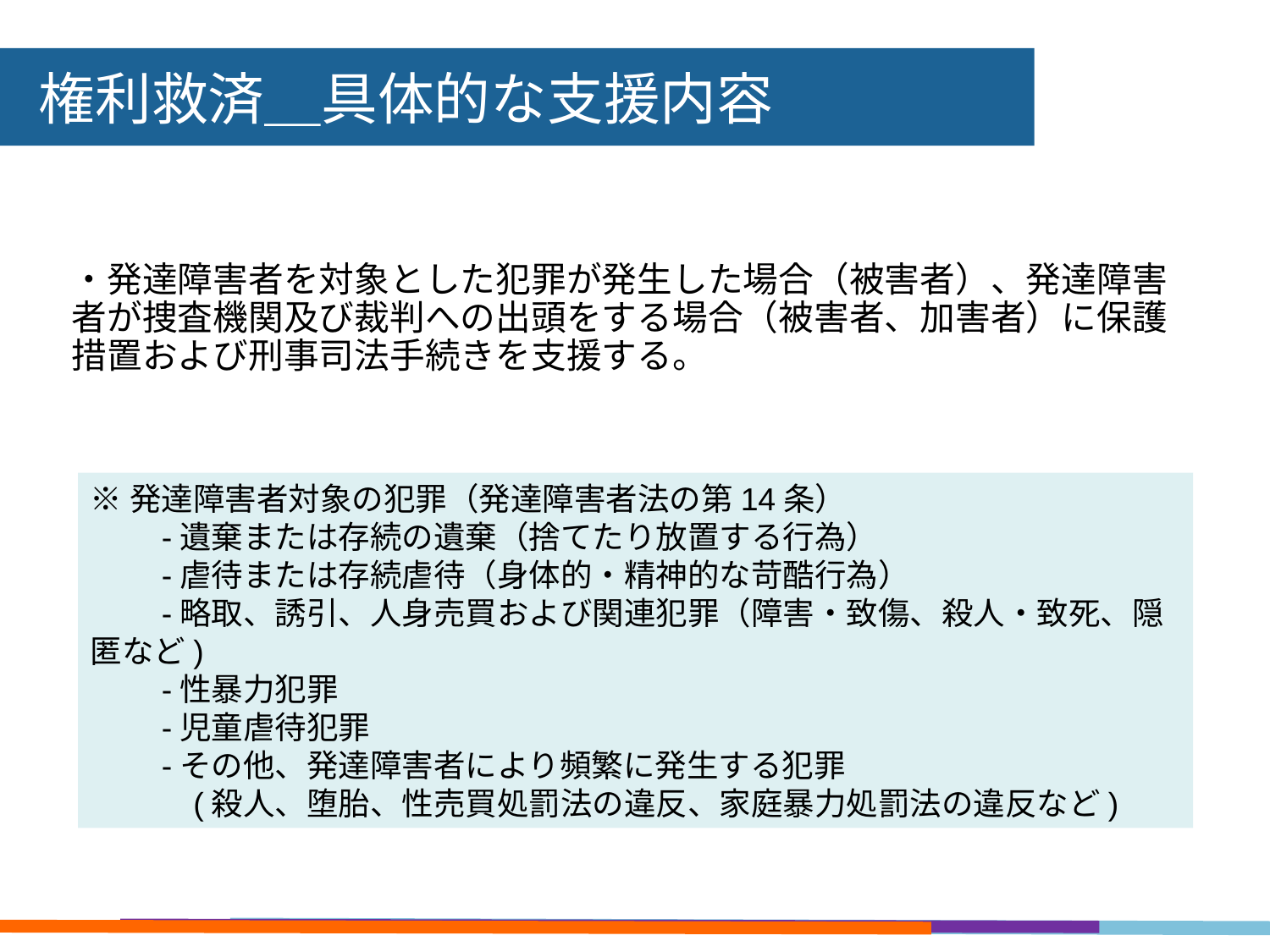

権利救済＿具体的な支援内容
・発達障害者を対象とした犯罪が発生した場合（被害者）、発達障害者が捜査機関及び裁判への出頭をする場合（被害者、加害者）に保護措置および刑事司法手続きを支援する。
※発達障害者対象の犯罪（発達障害者法の第14条）
　　-遺棄または存続の遺棄（捨てたり放置する行為）
　　-虐待または存続虐待（身体的・精神的な苛酷行為）
　　-略取、誘引、人身売買および関連犯罪（障害・致傷、殺人・致死、隠匿など)
　　-性暴力犯罪
　　-児童虐待犯罪
　　-その他、発達障害者により頻繁に発生する犯罪
　　　(殺人、堕胎、性売買処罰法の違反、家庭暴力処罰法の違反など)